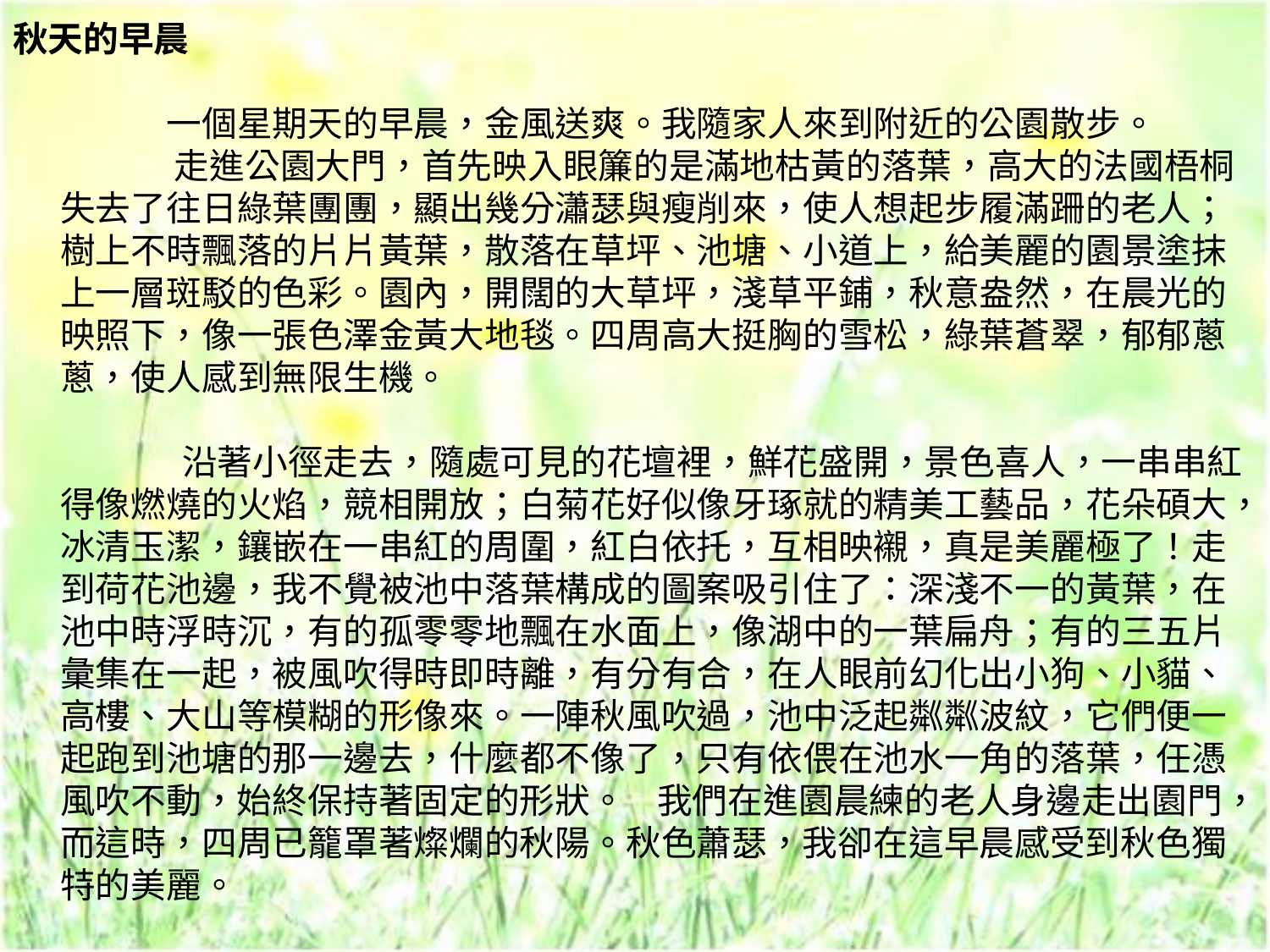

秋天的早晨
　　　一個星期天的早晨，金風送爽。我隨家人來到附近的公園散步。
 　　　走進公園大門，首先映入眼簾的是滿地枯黃的落葉，高大的法國梧桐失去了往日綠葉團團，顯出幾分瀟瑟與瘦削來，使人想起步履滿跚的老人；樹上不時飄落的片片黃葉，散落在草坪、池塘、小道上，給美麗的園景塗抹上一層斑駁的色彩。園內，開闊的大草坪，淺草平鋪，秋意盎然，在晨光的映照下，像一張色澤金黃大地毯。四周高大挺胸的雪松，綠葉蒼翠，郁郁蔥蔥，使人感到無限生機。
 　　　 沿著小徑走去，隨處可見的花壇裡，鮮花盛開，景色喜人，一串串紅得像燃燒的火焰，競相開放；白菊花好似像牙琢就的精美工藝品，花朵碩大，冰清玉潔，鑲嵌在一串紅的周圍，紅白依托，互相映襯，真是美麗極了！走到荷花池邊，我不覺被池中落葉構成的圖案吸引住了：深淺不一的黃葉，在池中時浮時沉，有的孤零零地飄在水面上，像湖中的一葉扁舟；有的三五片彙集在一起，被風吹得時即時離，有分有合，在人眼前幻化出小狗、小貓、高樓、大山等模糊的形像來。一陣秋風吹過，池中泛起粼粼波紋，它們便一起跑到池塘的那一邊去，什麼都不像了，只有依偎在池水一角的落葉，任憑風吹不動，始終保持著固定的形狀。    我們在進園晨練的老人身邊走出園門，而這時，四周已籠罩著燦爛的秋陽。秋色蕭瑟，我卻在這早晨感受到秋色獨特的美麗。